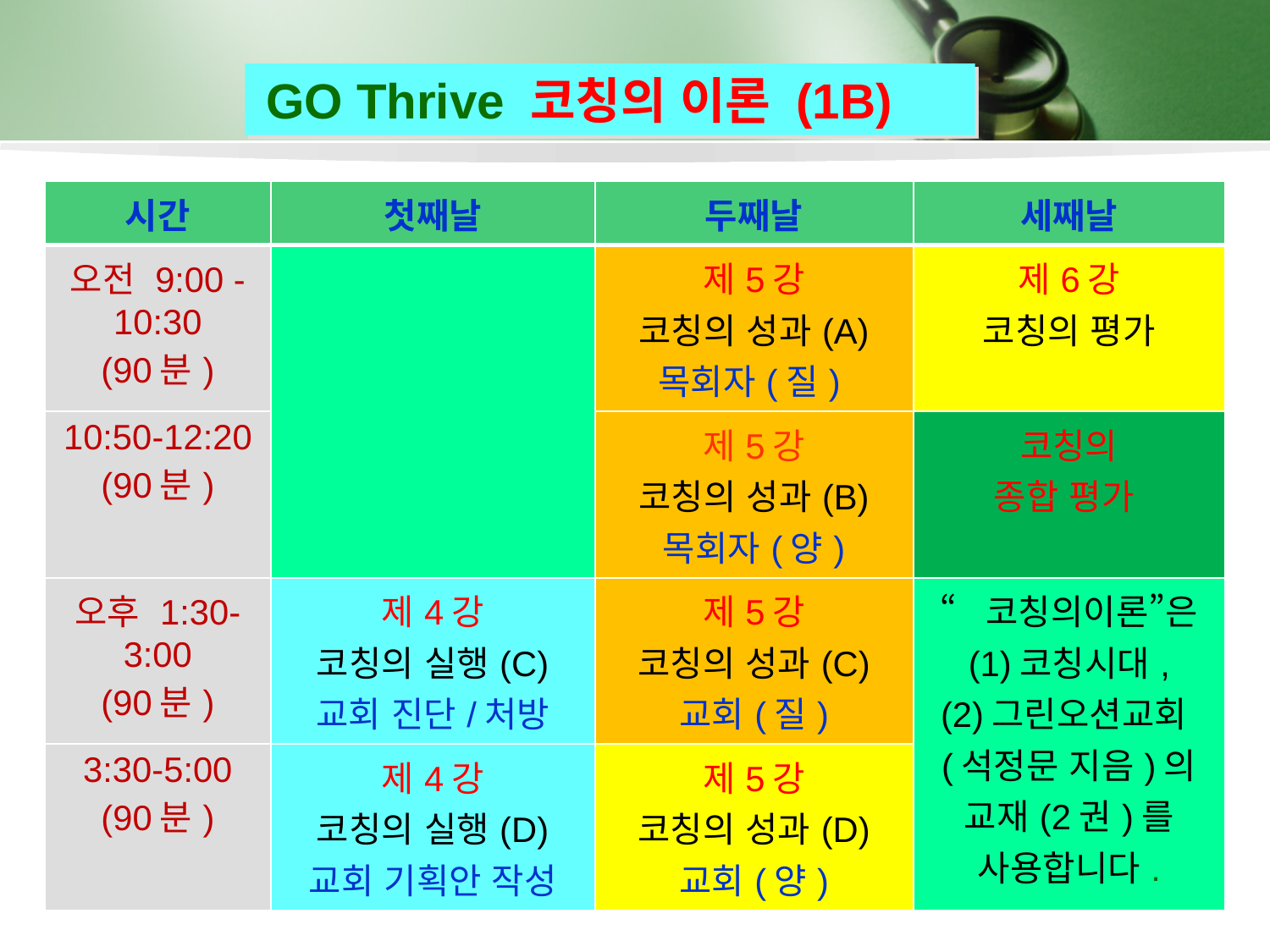

GO Thrive 코칭의 이론 (1B)
| 시간 | 첫째날 | 두째날 | 세째날 |
| --- | --- | --- | --- |
| 오전 9:00 -10:30 (90분) |  | 제5강 코칭의 성과(A) 목회자(질) | 제6강 코칭의 평가 |
| 10:50-12:20 (90분) |  | 제5강 코칭의 성과(B) 목회자(양) | 코칭의 종합 평가 |
| 오후 1:30-3:00 (90분) | 제4강 코칭의 실행(C) 교회 진단/처방 | 제5강 코칭의 성과(C) 교회(질) | “코칭의이론”은 (1)코칭시대, (2)그린오션교회(석정문 지음)의 교재(2권)를 사용합니다. |
| 3:30-5:00 (90분) | 제4강 코칭의 실행(D) 교회 기획안 작성 | 제5강 코칭의 성과(D) 교회(양) |  |